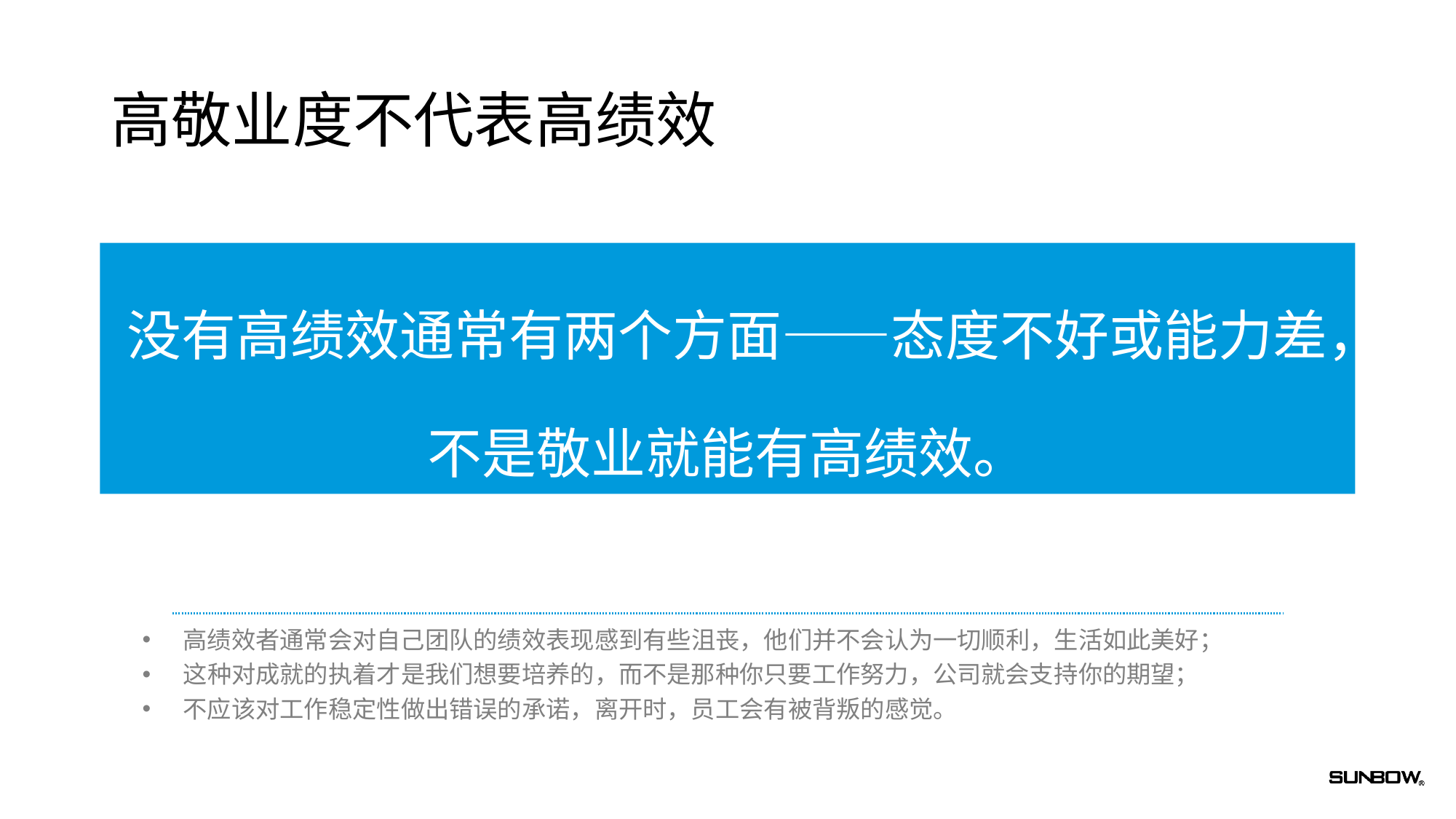

# 高敬业度不代表高绩效
没有高绩效通常有两个方面——态度不好或能力差，不是敬业就能有高绩效。
高绩效者通常会对自己团队的绩效表现感到有些沮丧，他们并不会认为一切顺利，生活如此美好；
这种对成就的执着才是我们想要培养的，而不是那种你只要工作努力，公司就会支持你的期望；
不应该对工作稳定性做出错误的承诺，离开时，员工会有被背叛的感觉。
60